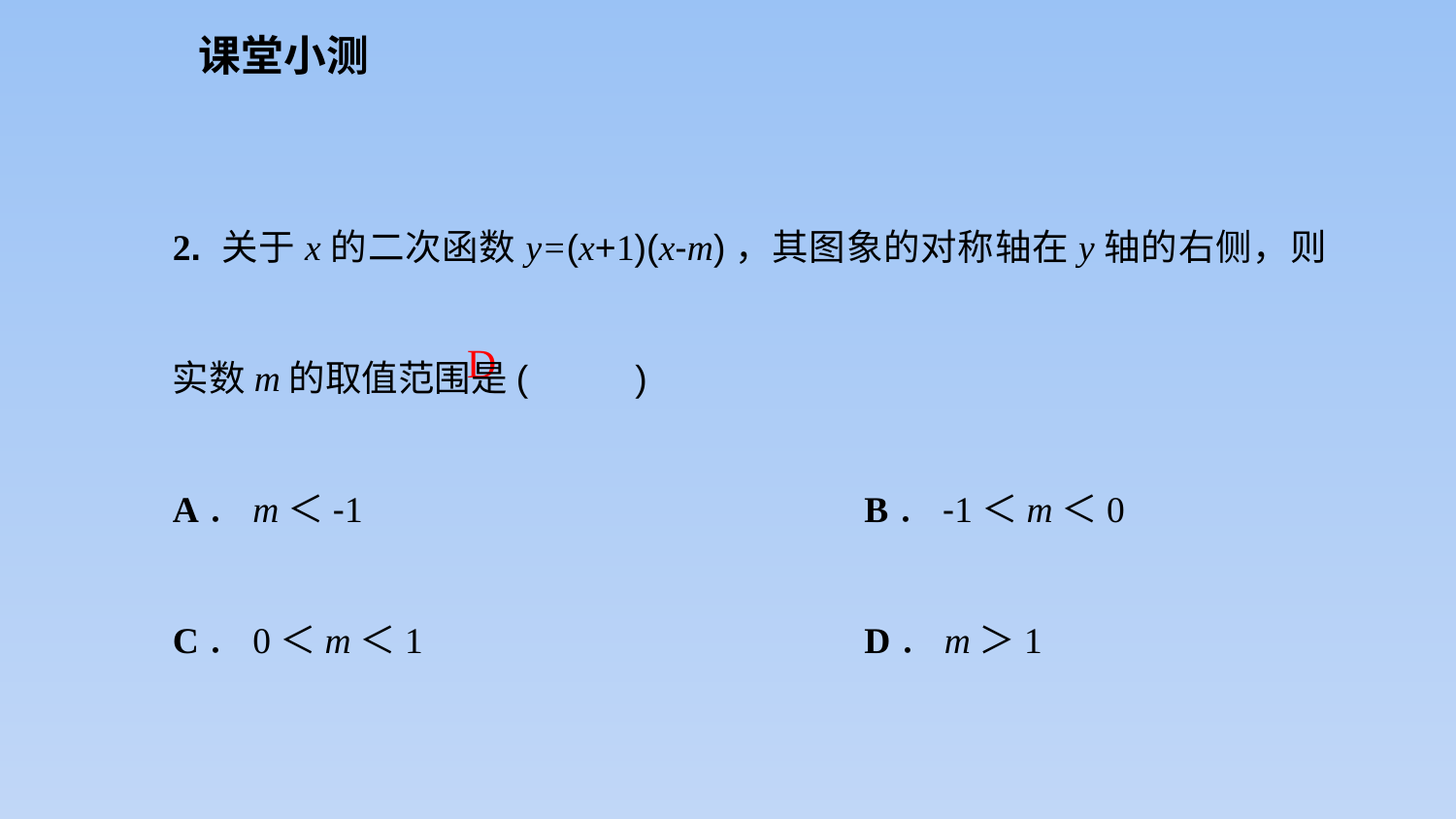

课堂小测
2. 关于x的二次函数y=(x+1)(x-m)，其图象的对称轴在y轴的右侧，则实数m的取值范围是(　  　)
A．m＜-1	B．-1＜m＜0
C．0＜m＜1	D．m＞1
D